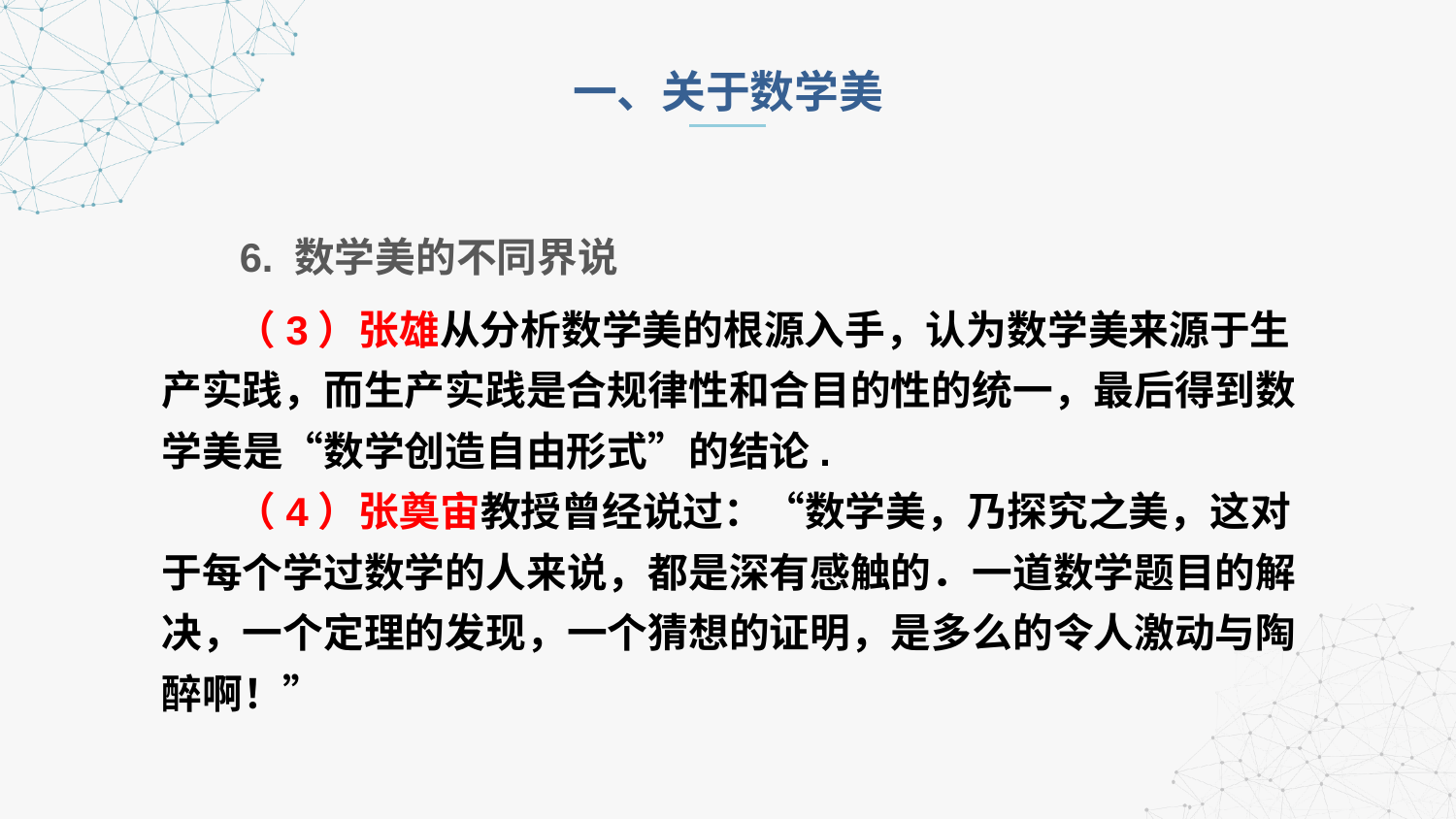

一、关于数学美
       6. 数学美的不同界说
       （3）张雄从分析数学美的根源入手，认为数学美来源于生产实践，而生产实践是合规律性和合目的性的统一，最后得到数学美是“数学创造自由形式”的结论.
       （4）张奠宙教授曾经说过：“数学美，乃探究之美，这对于每个学过数学的人来说，都是深有感触的．一道数学题目的解决，一个定理的发现，一个猜想的证明，是多么的令人激动与陶醉啊！”